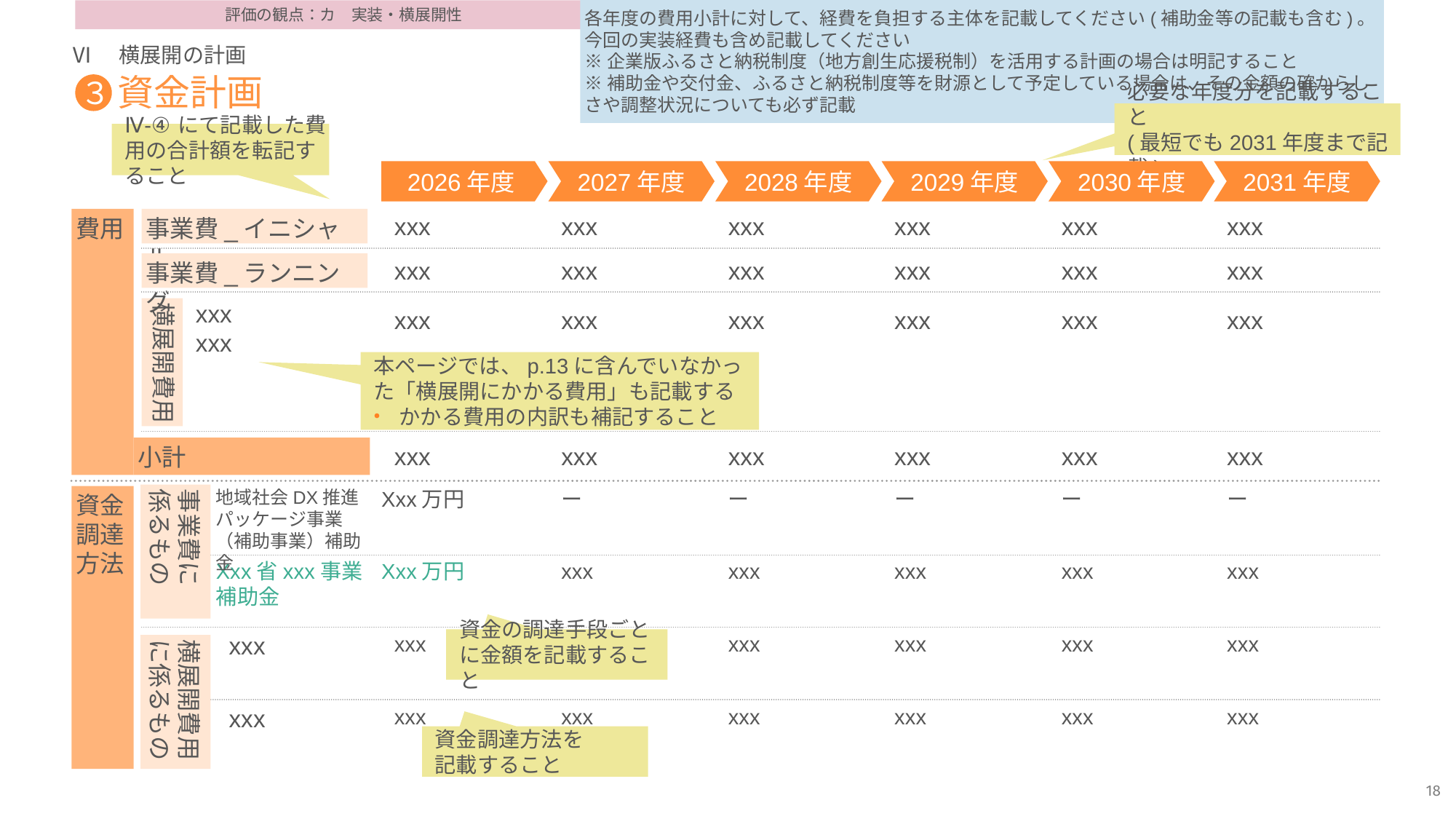

各年度の費用小計に対して、経費を負担する主体を記載してください(補助金等の記載も含む)。今回の実装経費も含め記載してください
※企業版ふるさと納税制度（地方創生応援税制）を活用する計画の場合は明記すること
※補助金や交付金、ふるさと納税制度等を財源として予定している場合は、その金額の確からしさや調整状況についても必ず記載
評価の観点：カ　実装・横展開性
Ⅵ　横展開の計画
# 資金計画
３
必要な年度分を記載すること
(最短でも2031年度まで記載)
Ⅳ-④にて記載した費用の合計額を転記すること
2026年度
2027年度
2028年度
2029年度
2030年度
2031年度
費用
事業費_イニシャル
xxx
xxx
xxx
xxx
xxx
xxx
事業費_ランニング
xxx
xxx
xxx
xxx
xxx
xxx
横展開費用
xxx
xxx
xxx
xxx
xxx
xxx
xxx
xxx
本ページでは、p.13に含んでいなかった「横展開にかかる費用」も記載する
かかる費用の内訳も補記すること
小計
xxx
xxx
xxx
xxx
xxx
xxx
事業費に
係るもの
資金調達
方法
地域社会DX推進パッケージ事業（補助事業）補助金
Xxx万円

ー
ー
ー
ー
ー
Xxx省xxx事業補助金

Xxx万円

xxx
xxx
xxx
xxx
xxx
資金の調達手段ごとに金額を記載すること
xxx
xxx
xxx
xxx
xxx
xxx
xxx
横展開費用
に係るもの
xxx
xxx
xxx
xxx
xxx
xxx
xxx
資金調達方法を
記載すること